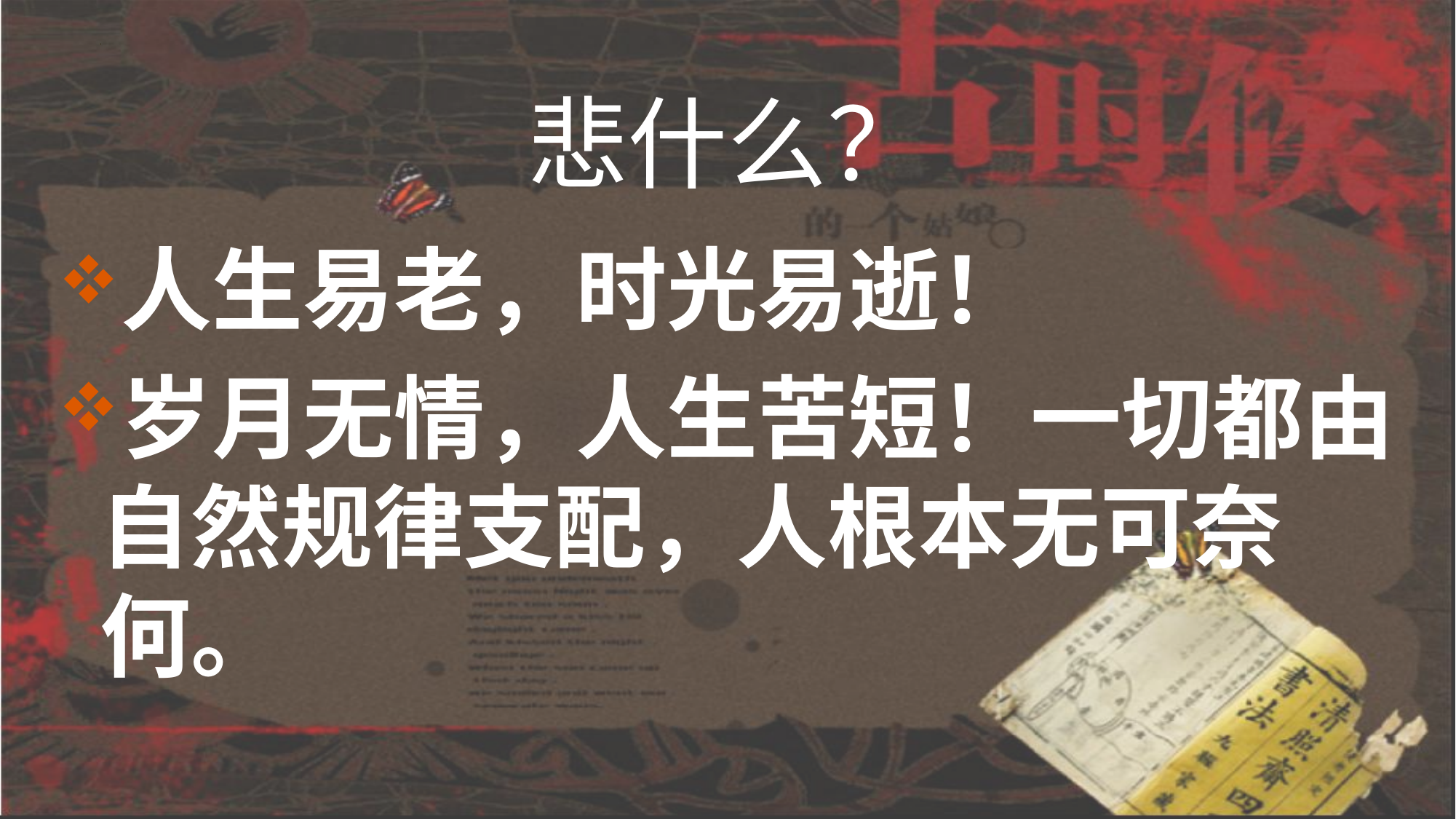

# 悲什么？
人生易老，时光易逝！
岁月无情，人生苦短！一切都由自然规律支配，人根本无可奈何。